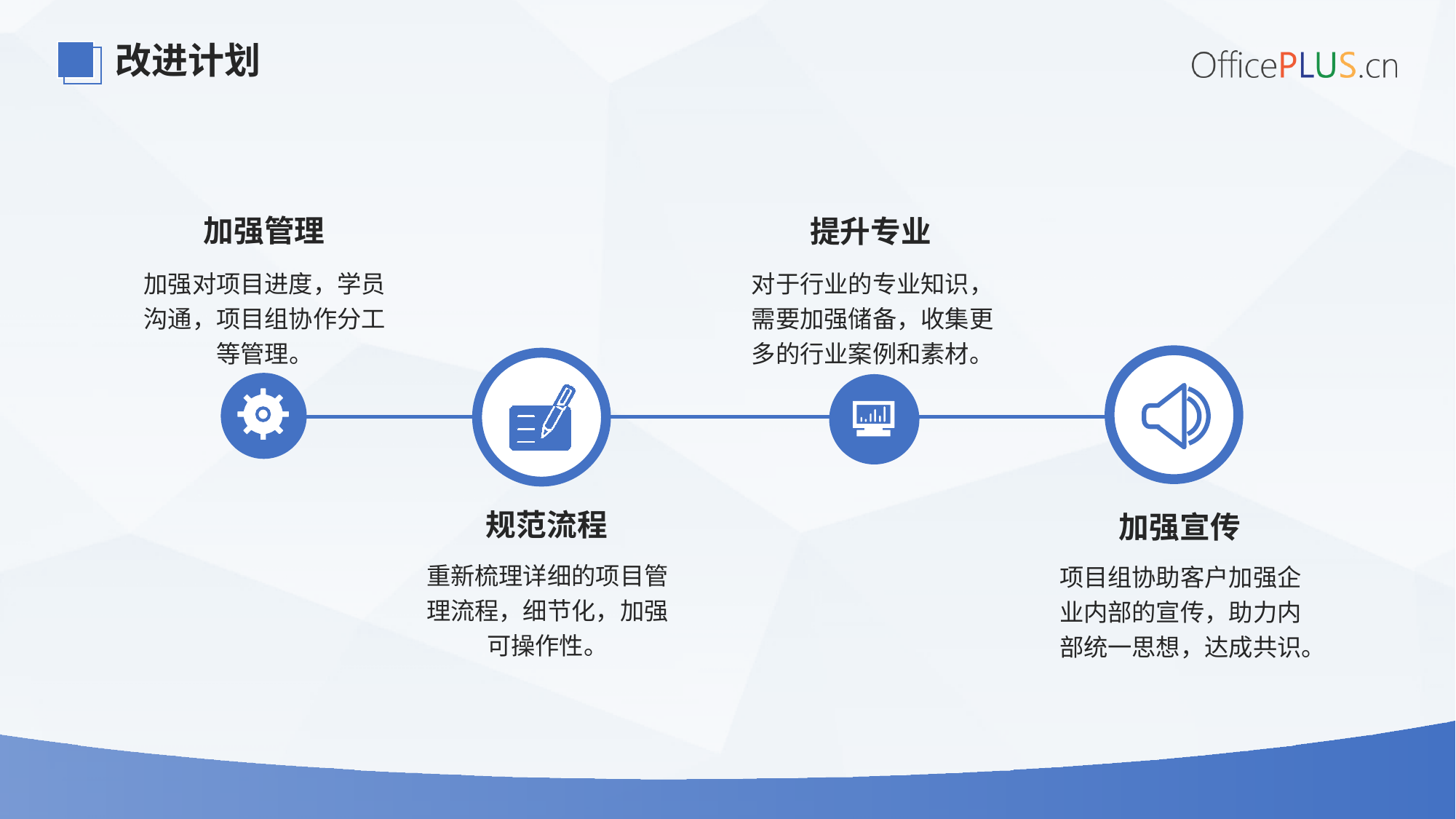

# 改进计划
加强管理
提升专业
对于行业的专业知识，需要加强储备，收集更多的行业案例和素材。
加强对项目进度，学员沟通，项目组协作分工等管理。

规范流程
加强宣传
重新梳理详细的项目管理流程，细节化，加强可操作性。
项目组协助客户加强企业内部的宣传，助力内部统一思想，达成共识。